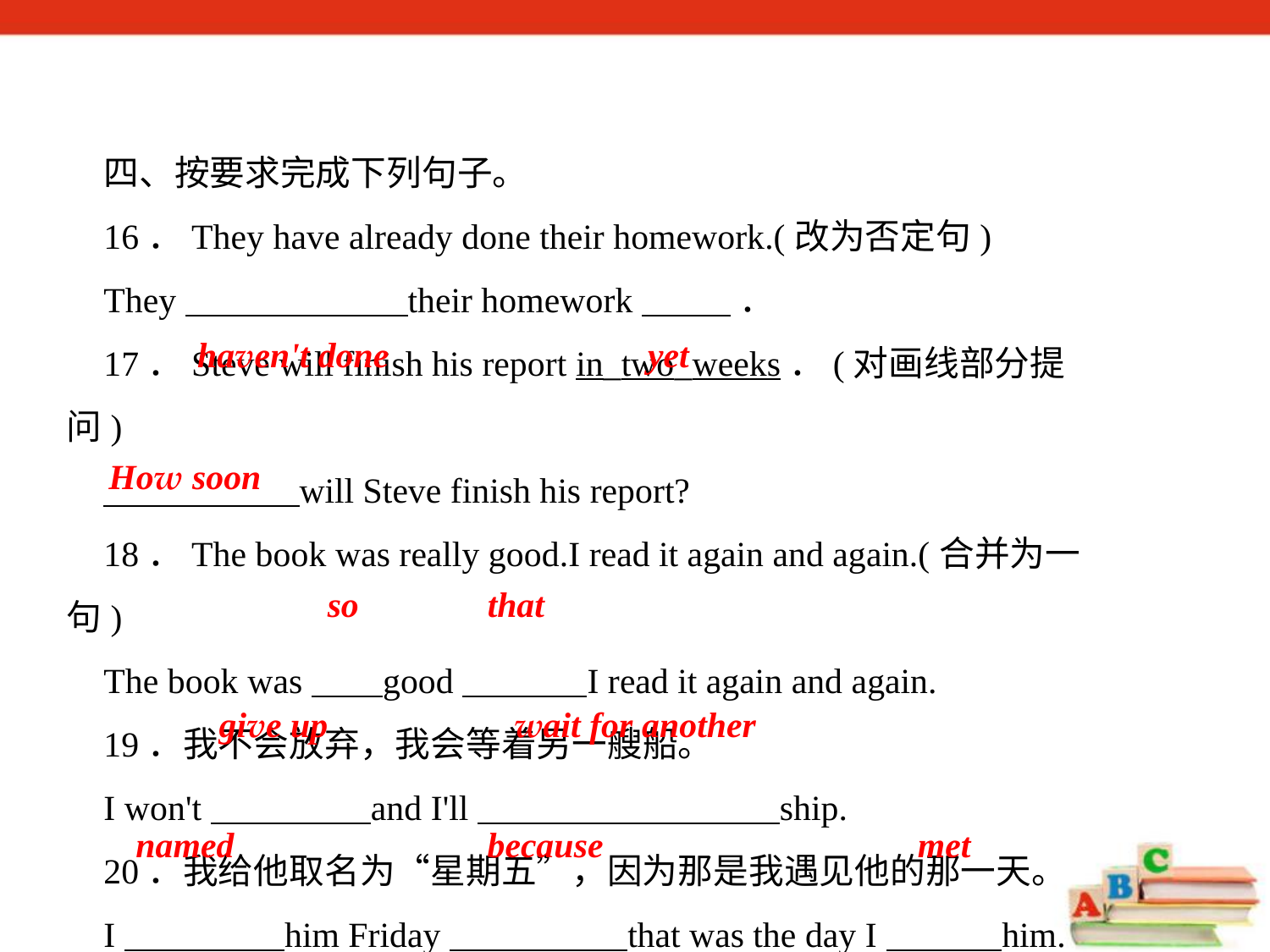

四、按要求完成下列句子。
16．They have already done their homework.(改为否定句)
They                          their homework           ．
17．Steve will finish his report in_two_weeks．(对画线部分提问)
                      will Steve finish his report?
18．The book was really good.I read it again and again.(合并为一句)
The book was         good               I read it again and again.
19．我不会放弃，我会等着另一艘船。
I won't                   and I'll                                   ship.
20．我给他取名为“星期五”，因为那是我遇见他的那一天。
I                   him Friday                     that was the day I              him.
haven't done
yet
How soon
so
that
give up
wait for another
named
because
met